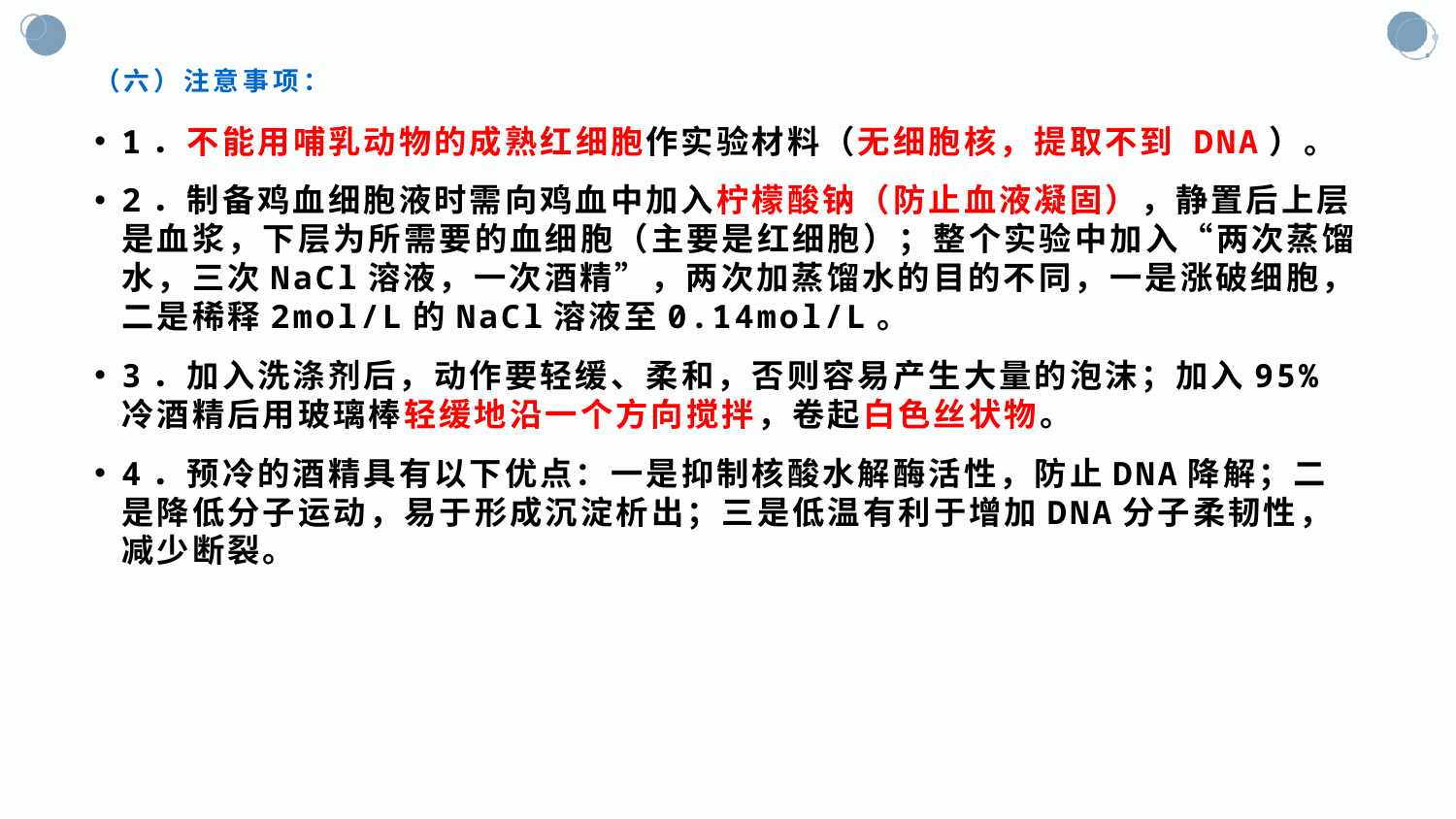

# （六）注意事项：
1．不能用哺乳动物的成熟红细胞作实验材料（无细胞核，提取不到 DNA）。
2．制备鸡血细胞液时需向鸡血中加入柠檬酸钠（防止血液凝固），静置后上层是血浆，下层为所需要的血细胞（主要是红细胞）；整个实验中加入“两次蒸馏水，三次NaCl溶液，一次酒精”，两次加蒸馏水的目的不同，一是涨破细胞，二是稀释2mol/L的NaCl溶液至0.14mol/L。
3．加入洗涤剂后，动作要轻缓、柔和，否则容易产生大量的泡沫；加入95%冷酒精后用玻璃棒轻缓地沿一个方向搅拌，卷起白色丝状物。
4．预冷的酒精具有以下优点：一是抑制核酸水解酶活性，防止DNA降解；二是降低分子运动，易于形成沉淀析出；三是低温有利于增加DNA分子柔韧性，减少断裂。